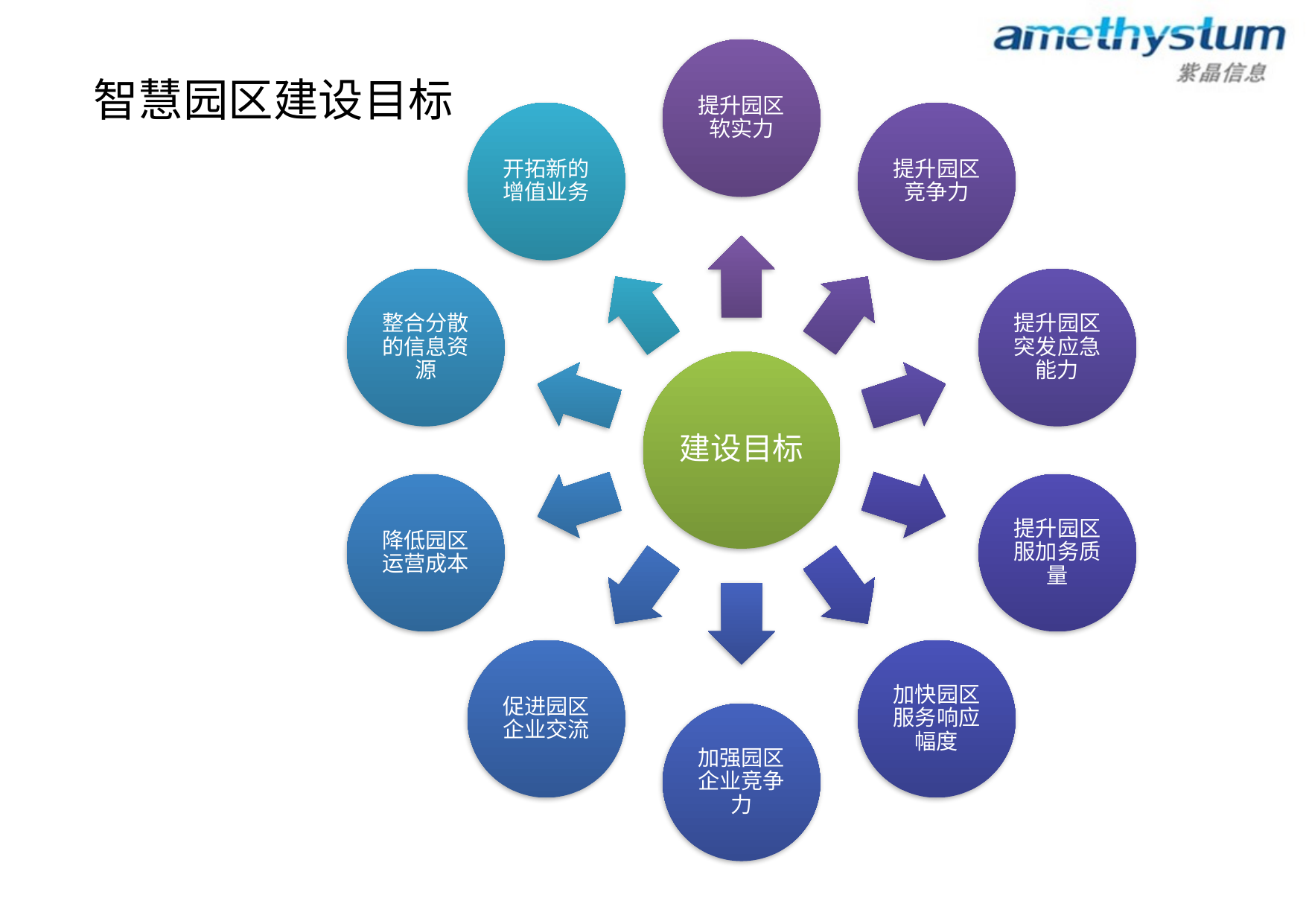

建设目标

提升园区软实力

提升园区竞争力

提升园区突发应急能力

提升园区服加务质量

加快园区服务响应幅度

加强园区企业竞争力

促进园区企业交流

降低园区运营成本

整合分散的信息资源

开拓新的增值业务
智慧园区建设目标